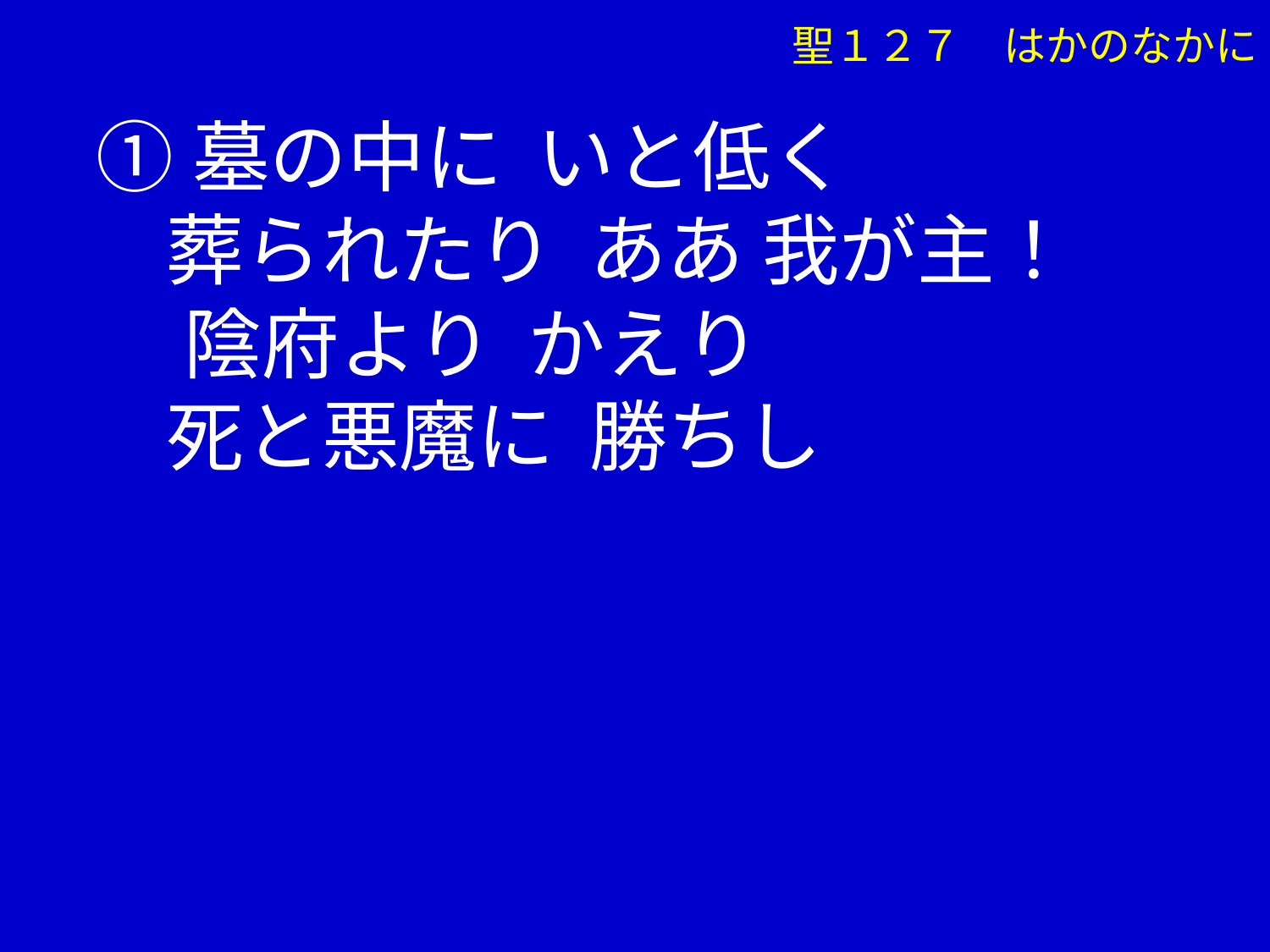

聖１２７　はかのなかに
①墓の中に  いと低く
   葬られたり  ああ 我が主！
    陰府より  かえり
   死と悪魔に  勝ちし